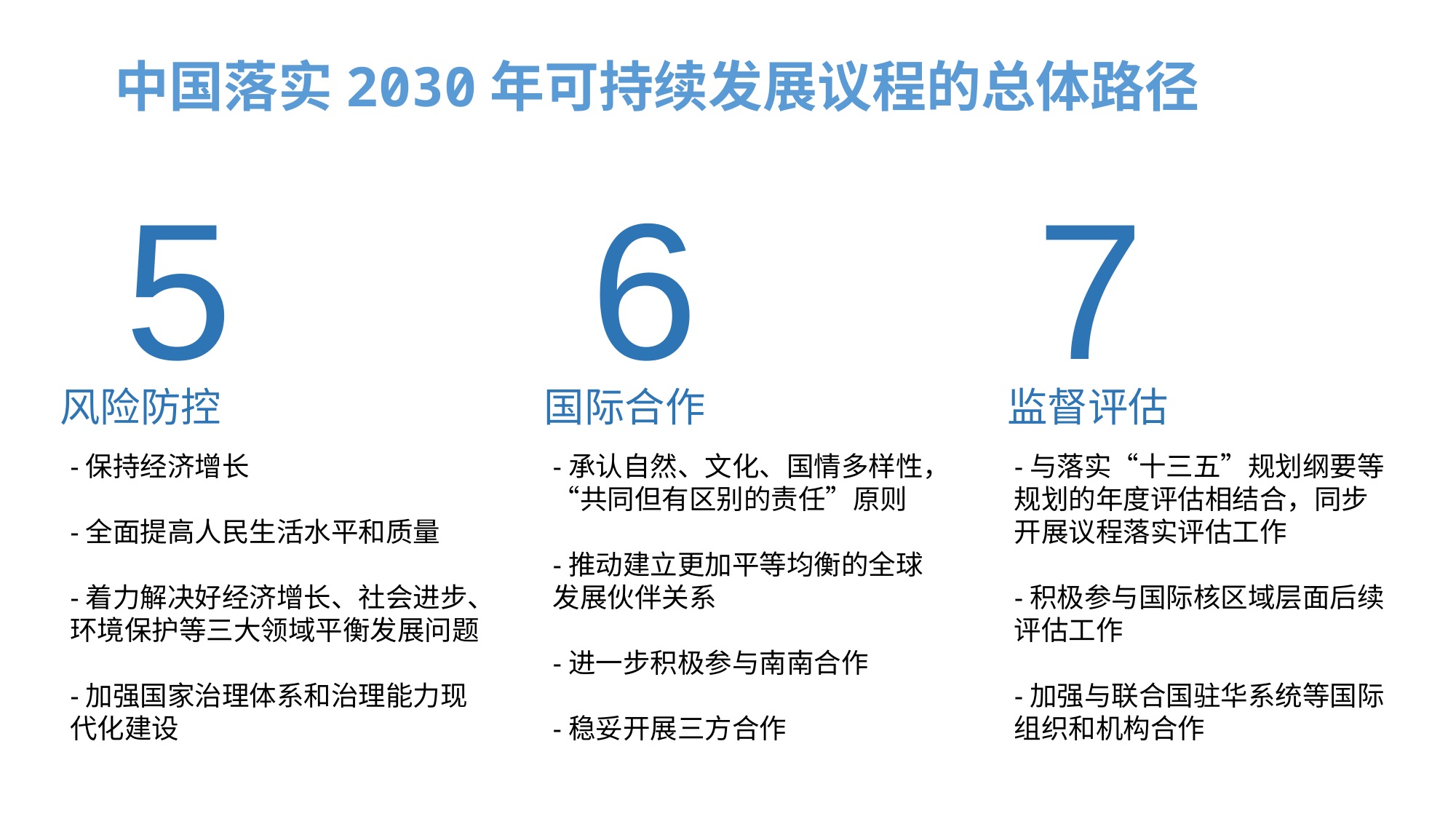

中国落实2030年可持续发展议程的总体路径
5
风险防控
-保持经济增长

-全面提高人民生活水平和质量

-着力解决好经济增长、社会进步、环境保护等三大领域平衡发展问题

-加强国家治理体系和治理能力现代化建设

6
国际合作
-承认自然、文化、国情多样性，“共同但有区别的责任”原则

-推动建立更加平等均衡的全球发展伙伴关系

-进一步积极参与南南合作

-稳妥开展三方合作
7
监督评估
-与落实“十三五”规划纲要等规划的年度评估相结合，同步开展议程落实评估工作

-积极参与国际核区域层面后续评估工作

-加强与联合国驻华系统等国际组织和机构合作